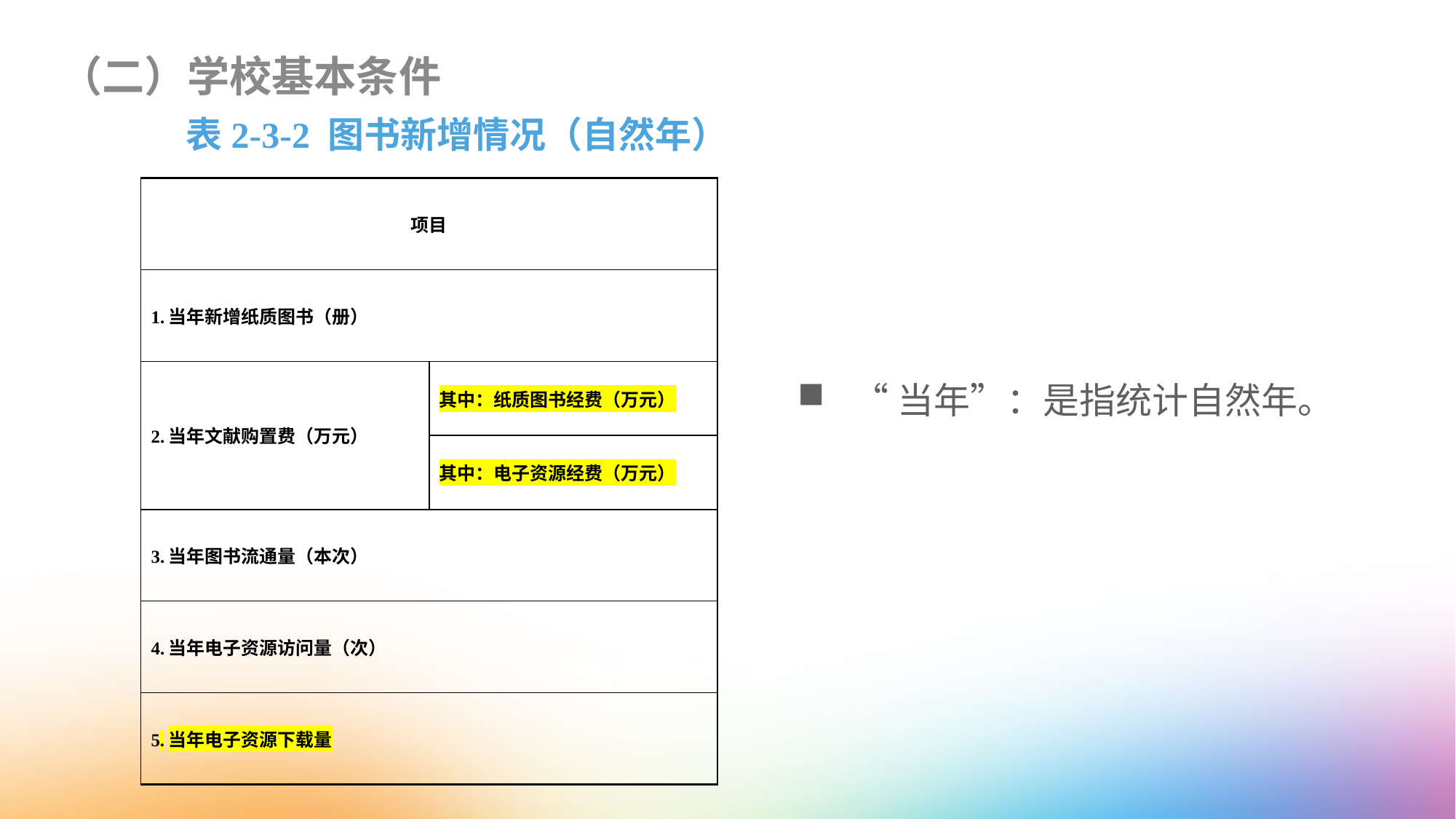

（二）学校基本条件
表2-3-2 图书新增情况（自然年）
| 项目 |  |
| --- | --- |
| 1.当年新增纸质图书（册） |  |
| 2.当年文献购置费（万元） | 其中：纸质图书经费（万元） |
|  | 其中：电子资源经费（万元） |
| 3.当年图书流通量（本次） |  |
| 4.当年电子资源访问量（次） |  |
| 5.当年电子资源下载量 |  |
“当年”：是指统计自然年。